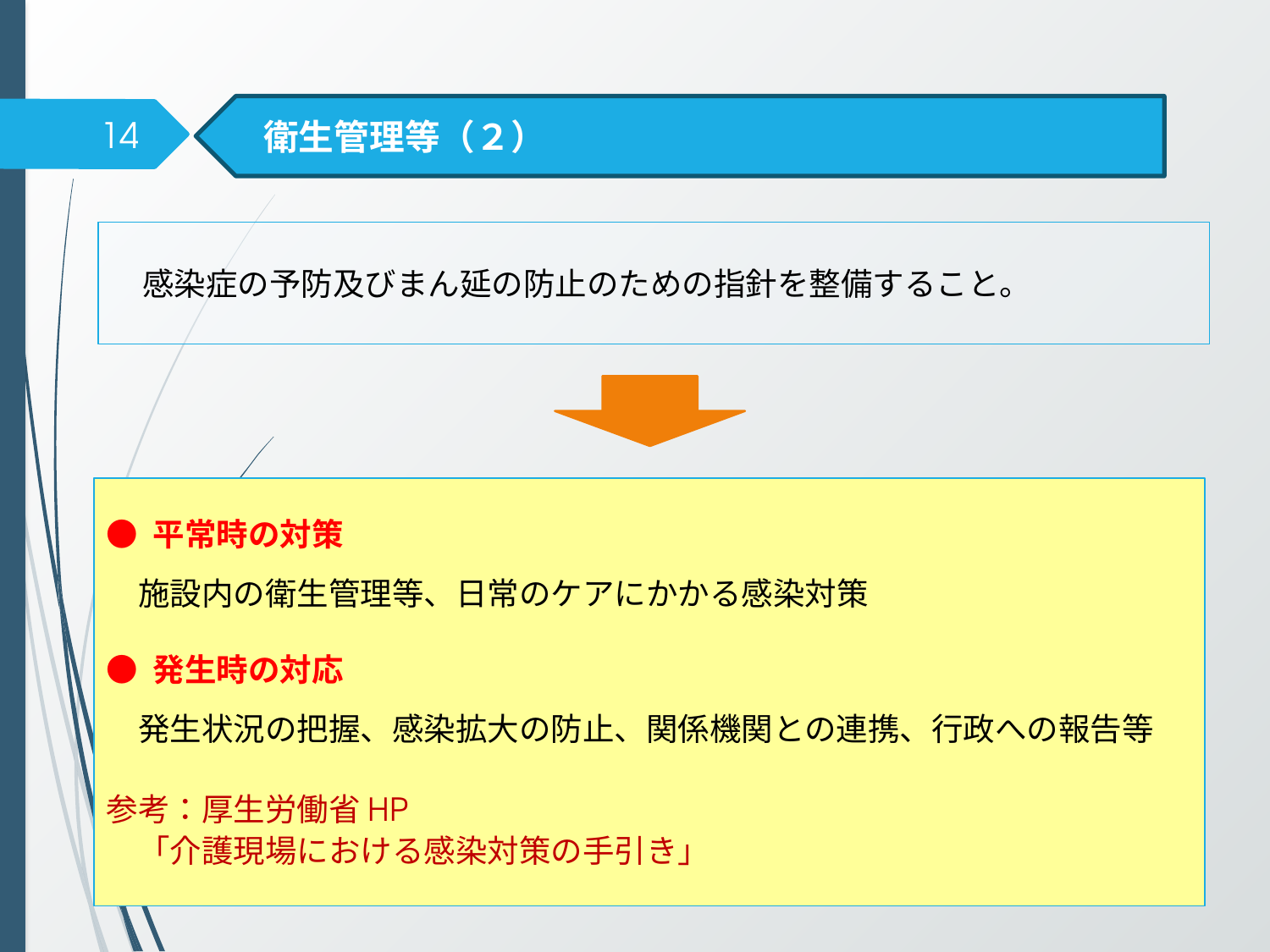

衛生管理等（２）
14
　感染症の予防及びまん延の防止のための指針を整備すること。

● 平常時の対策
　施設内の衛生管理等、日常のケアにかかる感染対策

● 発生時の対応
　発生状況の把握、感染拡大の防止、関係機関との連携、行政への報告等
参考：厚生労働省HP
　「介護現場における感染対策の手引き」